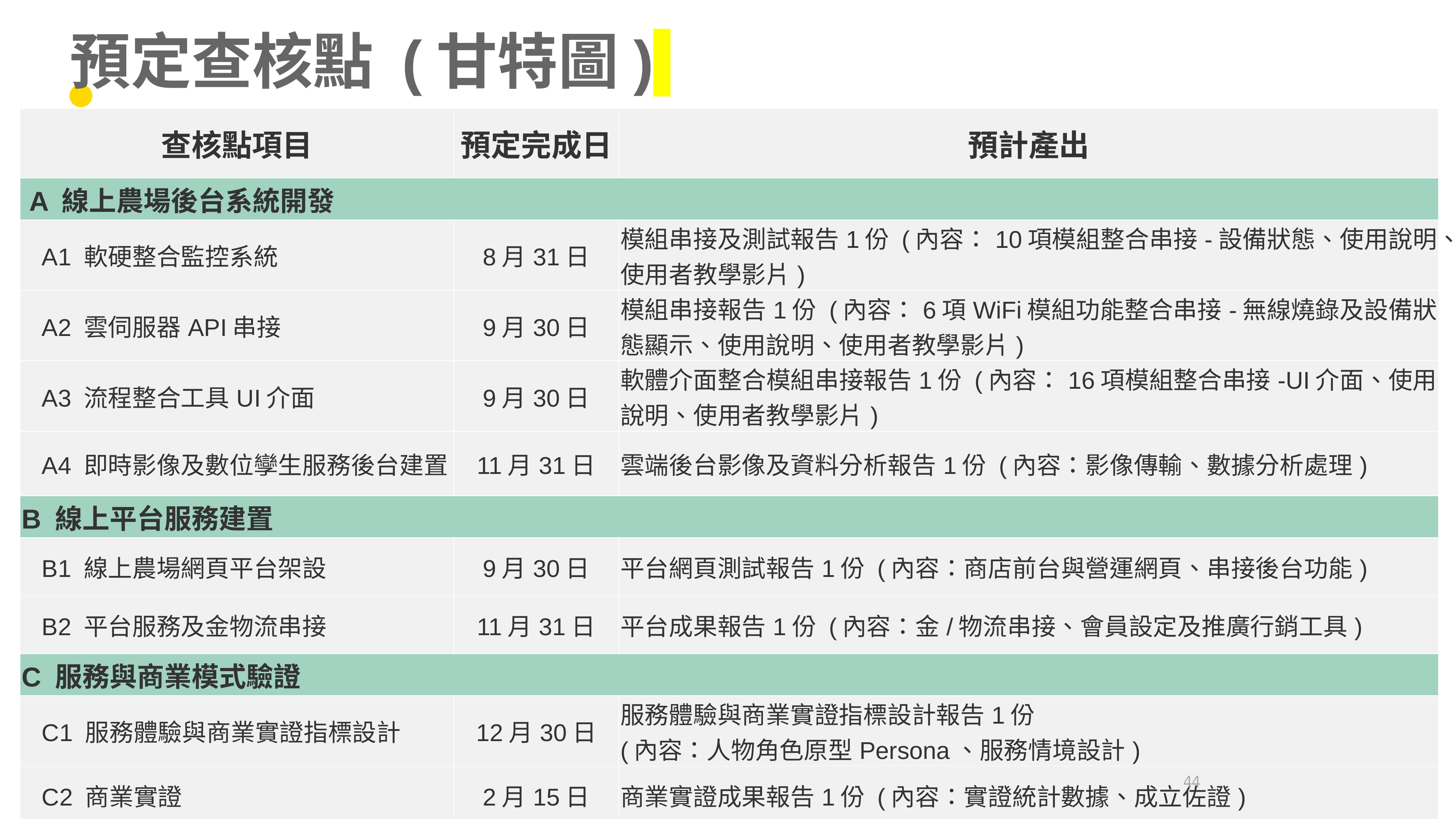

預定查核點 (甘特圖)
| 查核點項目 | 預定完成日 | 預計產出 |
| --- | --- | --- |
| A 線上農場後台系統開發 |  |  |
| A1 軟硬整合監控系統 | 8月31日 | 模組串接及測試報告1份 (內容：10項模組整合串接-設備狀態、使用說明、使用者教學影片) |
| A2 雲伺服器API串接 | 9月30日 | 模組串接報告1份 (內容：6項WiFi模組功能整合串接-無線燒錄及設備狀態顯示、使用說明、使用者教學影片) |
| A3 流程整合工具UI介面 | 9月30日 | 軟體介面整合模組串接報告1份 (內容：16項模組整合串接-UI介面、使用說明、使用者教學影片) |
| A4 即時影像及數位孿生服務後台建置 | 11月31日 | 雲端後台影像及資料分析報告1份 (內容：影像傳輸、數據分析處理) |
| B 線上平台服務建置 |  |  |
| B1 線上農場網頁平台架設 | 9月30日 | 平台網頁測試報告1份 (內容：商店前台與營運網頁、串接後台功能) |
| B2 平台服務及金物流串接 | 11月31日 | 平台成果報告1份 (內容：金/物流串接、會員設定及推廣行銷工具) |
| C 服務與商業模式驗證 |  |  |
| C1 服務體驗與商業實證指標設計 | 12月30日 | 服務體驗與商業實證指標設計報告1份 (內容：人物角色原型Persona、服務情境設計) |
| C2 商業實證 | 2月15日 | 商業實證成果報告1份 (內容：實證統計數據、成立佐證) |
44